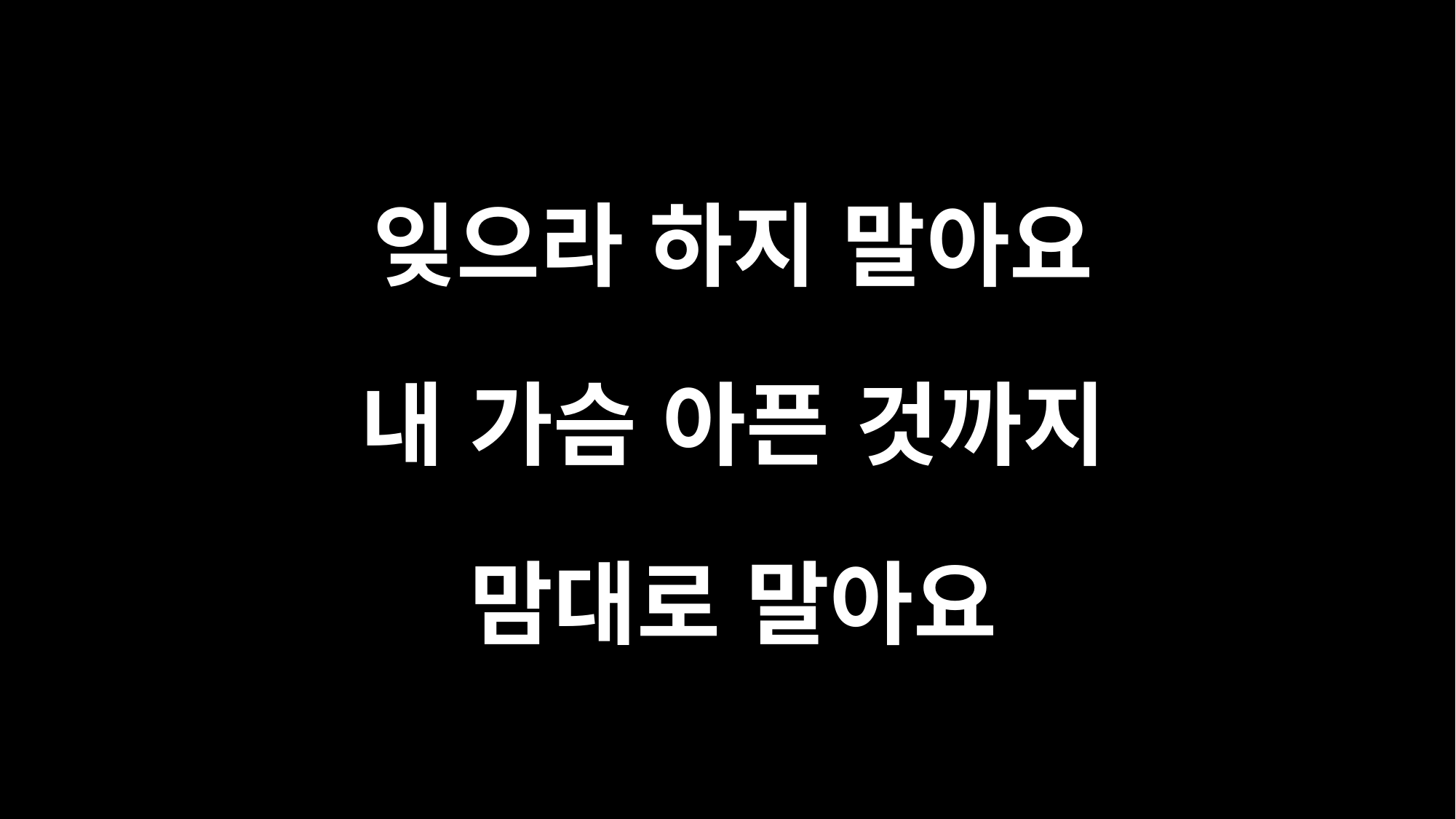

잊으라 하지 말아요
내 가슴 아픈 것까지
맘대로 말아요